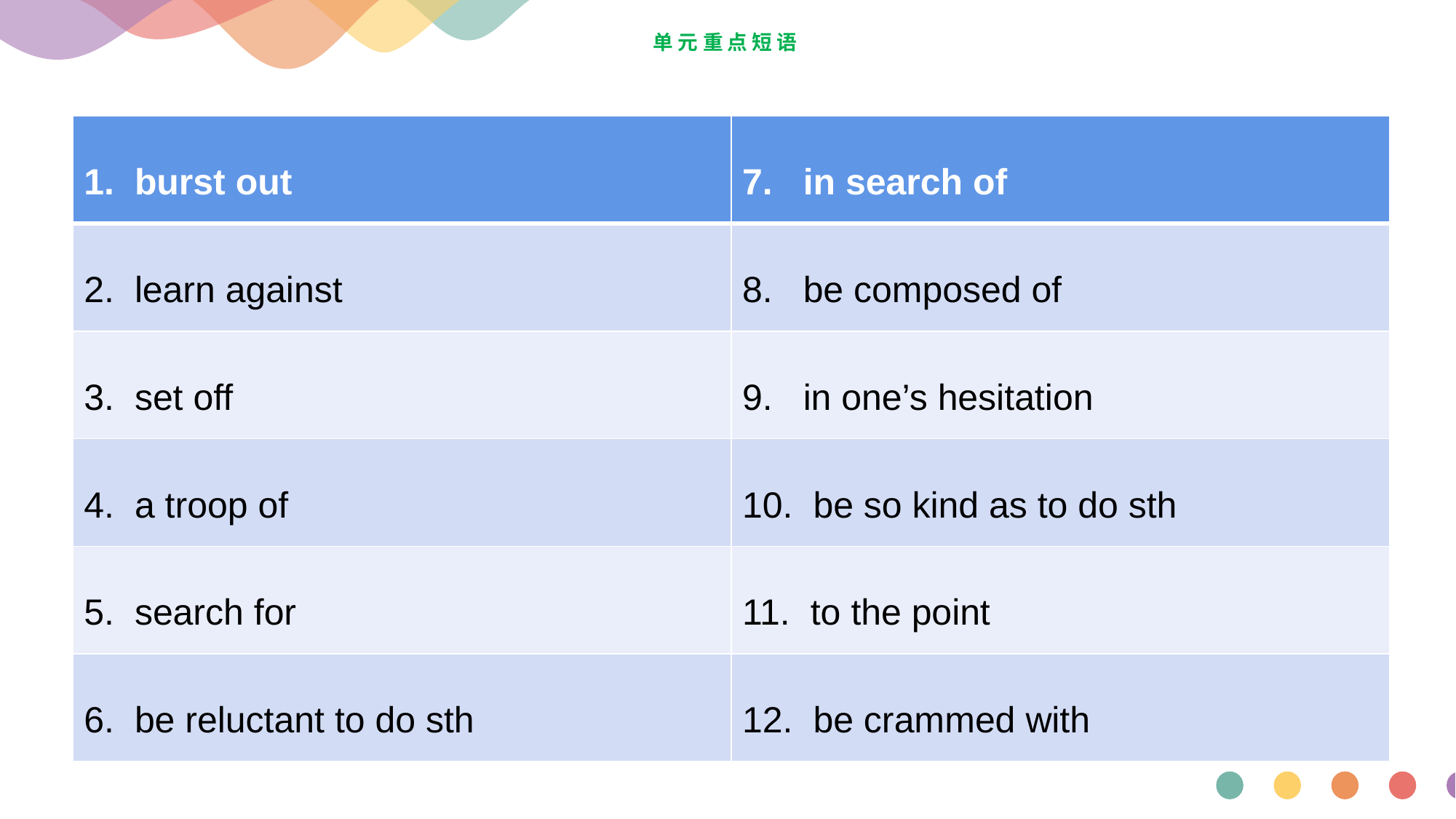

# 单元重点短语
| 1. burst out | 7. in search of |
| --- | --- |
| 2. learn against | 8. be composed of |
| 3. set off | 9. in one’s hesitation |
| 4. a troop of | 10. be so kind as to do sth |
| 5. search for | 11. to the point |
| 6. be reluctant to do sth | 12. be crammed with |